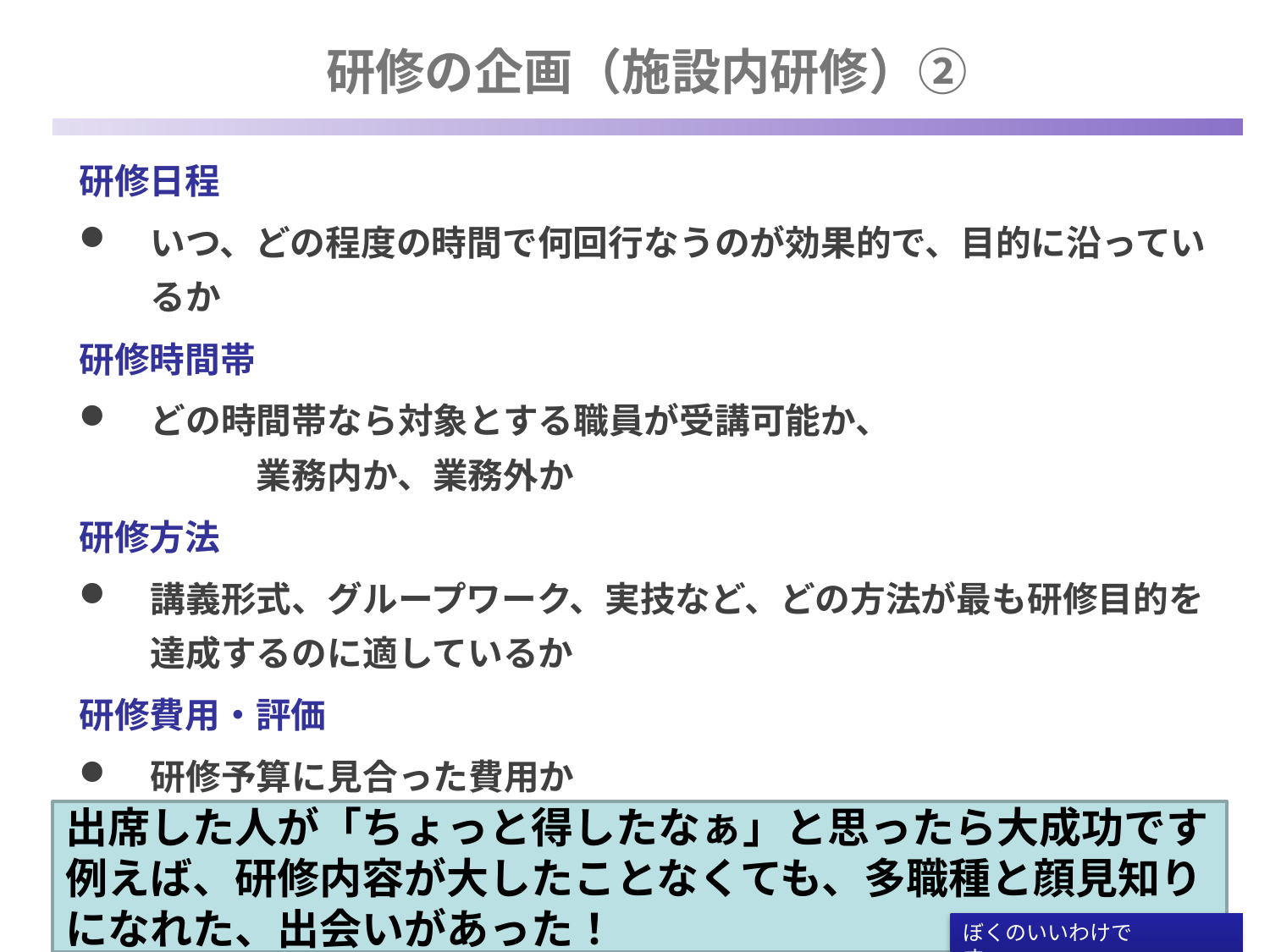

研修の企画（施設内研修）②

研修日程
いつ、どの程度の時間で何回行なうのが効果的で、目的に沿っているか
研修時間帯
どの時間帯なら対象とする職員が受講可能か、　　　　　　　　　　　　業務内か、業務外か
研修方法
講義形式、グループワーク、実技など、どの方法が最も研修目的を達成するのに適しているか
研修費用・評価
研修予算に見合った費用か
アンケート、関係者からの聞き取り、費用対効果など

出席した人が「ちょっと得したなぁ」と思ったら大成功です
例えば、研修内容が大したことなくても、多職種と顔見知り
になれた、出会いがあった！
ぼくのいいわけですぅ。。。。